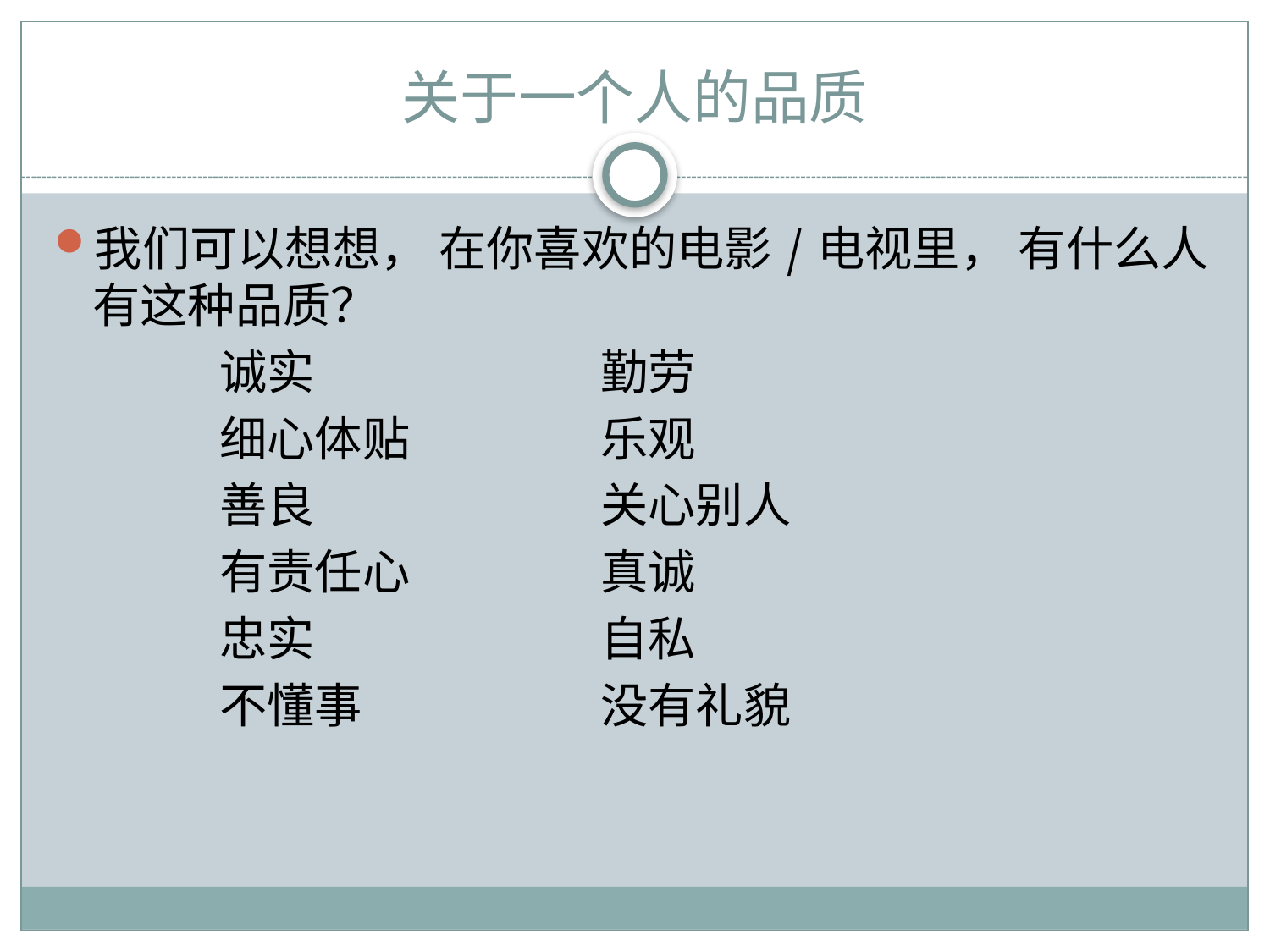

# 关于一个人的品质
我们可以想想， 在你喜欢的电影/电视里， 有什么人有这种品质？
		诚实			勤劳
		细心体贴		乐观
		善良			关心别人
		有责任心		真诚
		忠实			自私
		不懂事		没有礼貌